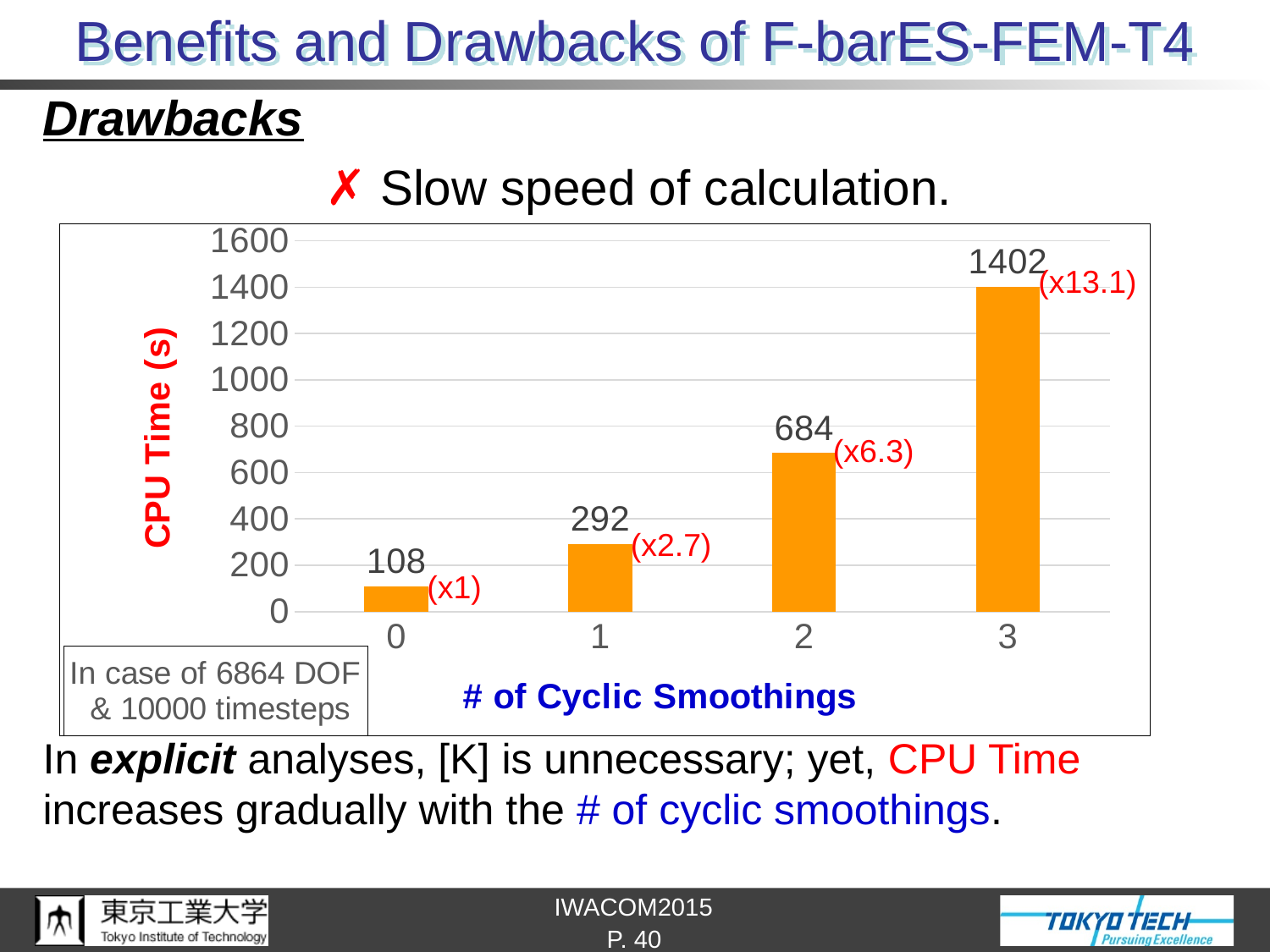

# Benefits and Drawbacks of F-barES-FEM-T4
Drawbacks
✗ Slow speed of calculation.

In explicit analyses, [K] is unnecessary; yet, CPU Time increases gradually with the # of cyclic smoothings.

### Chart: In case of 6864 DOF & 10000 timesteps

| Category | 列3 |
|---|---|
| 0 | 108.0 |
| 1 | 292.0 |
| 2 | 684.0 |
| 3 | 1402.0 |
(x13.1)
(x6.3)
(x2.7)
(x1)
P. 40